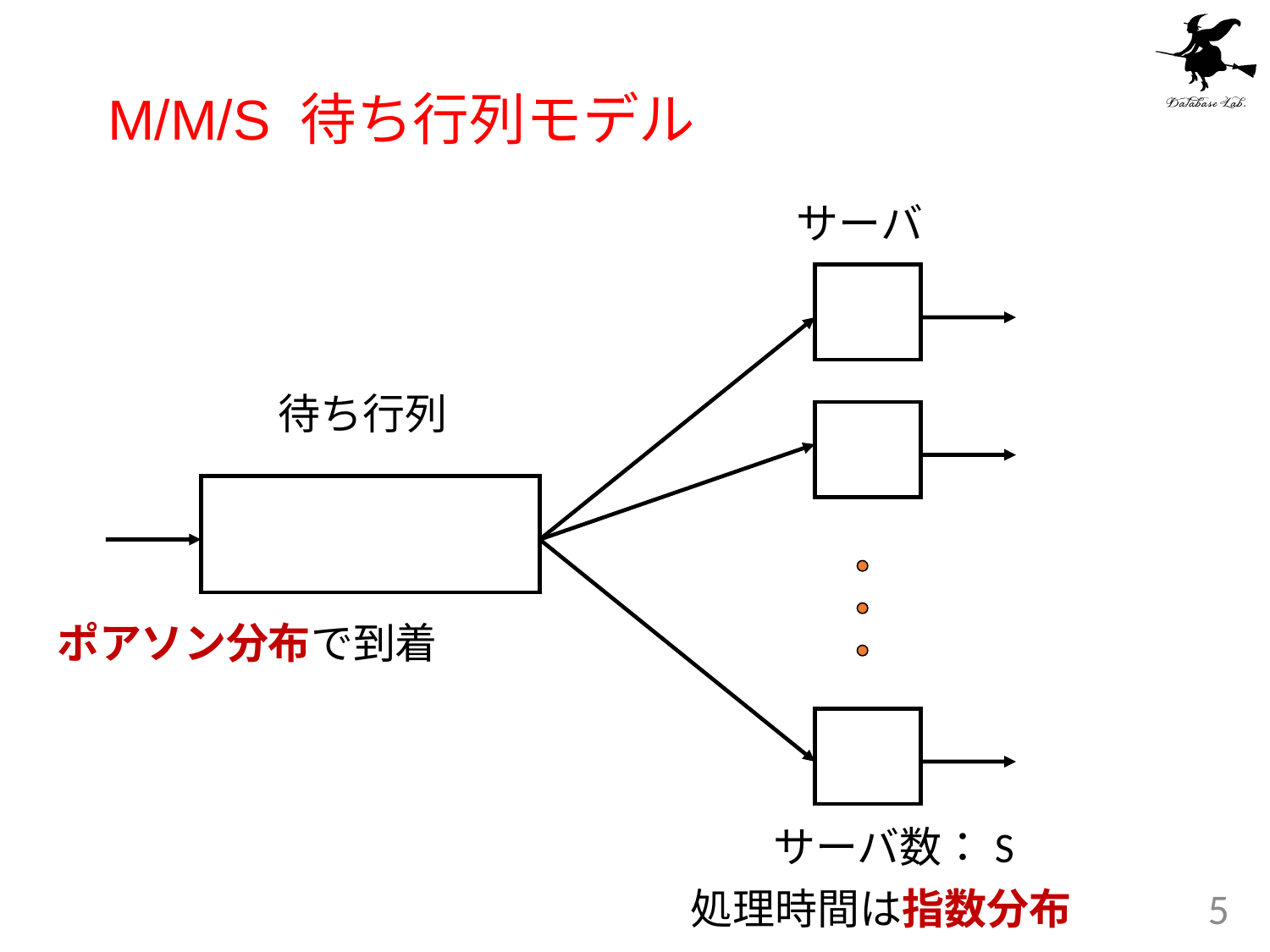

# M/M/S 待ち行列モデル
サーバ

待ち行列

ポアソン分布で到着

サーバ数：S
処理時間は指数分布
5